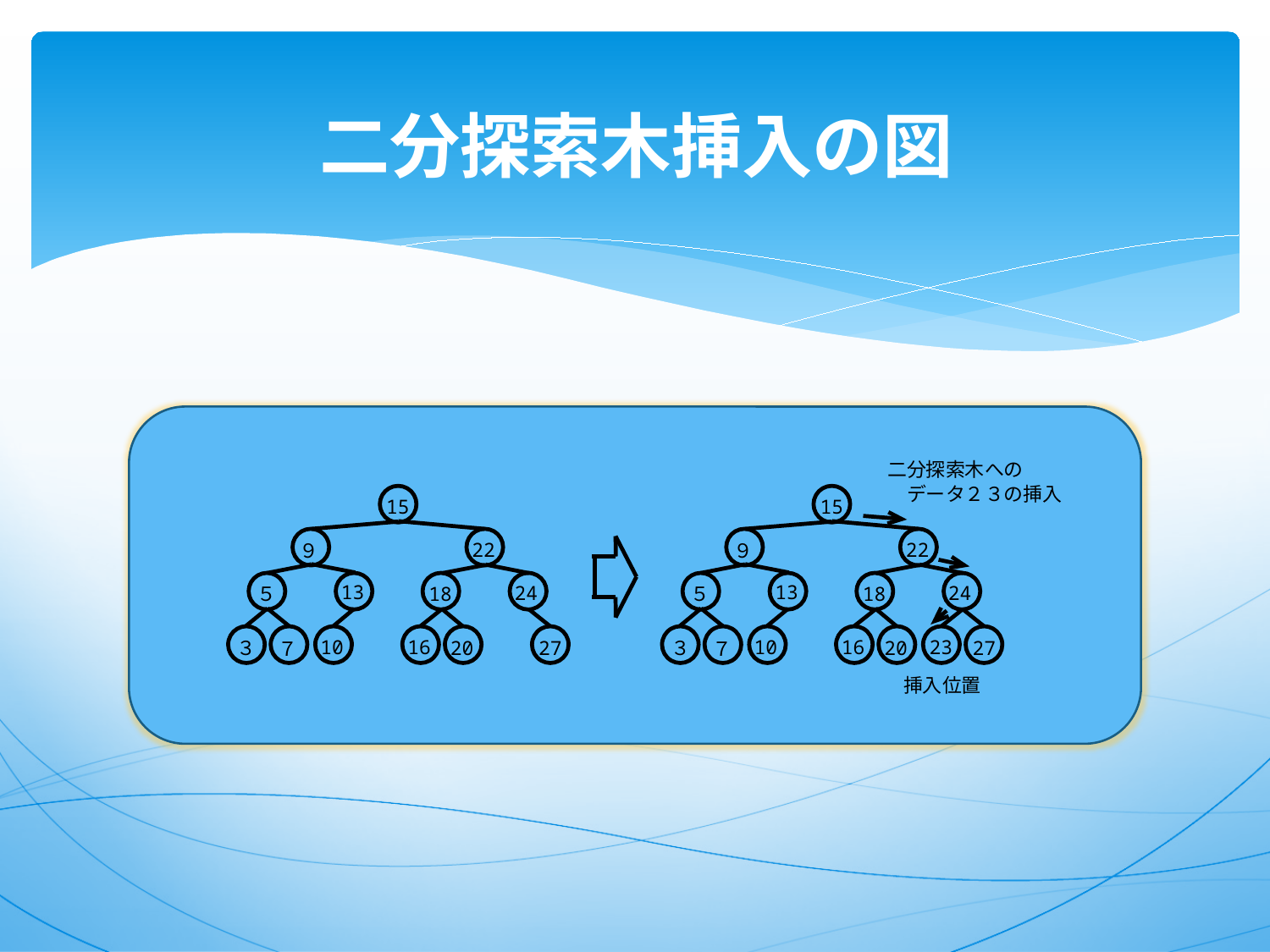

# 二分探索木挿入の図

二分探索木への
　データ２３の挿入

15
15

22
22
９
９

13
13
24
24
５
18
５
18

16
16
23
10
10
３
20
27
３
20
27
７
７
挿入位置